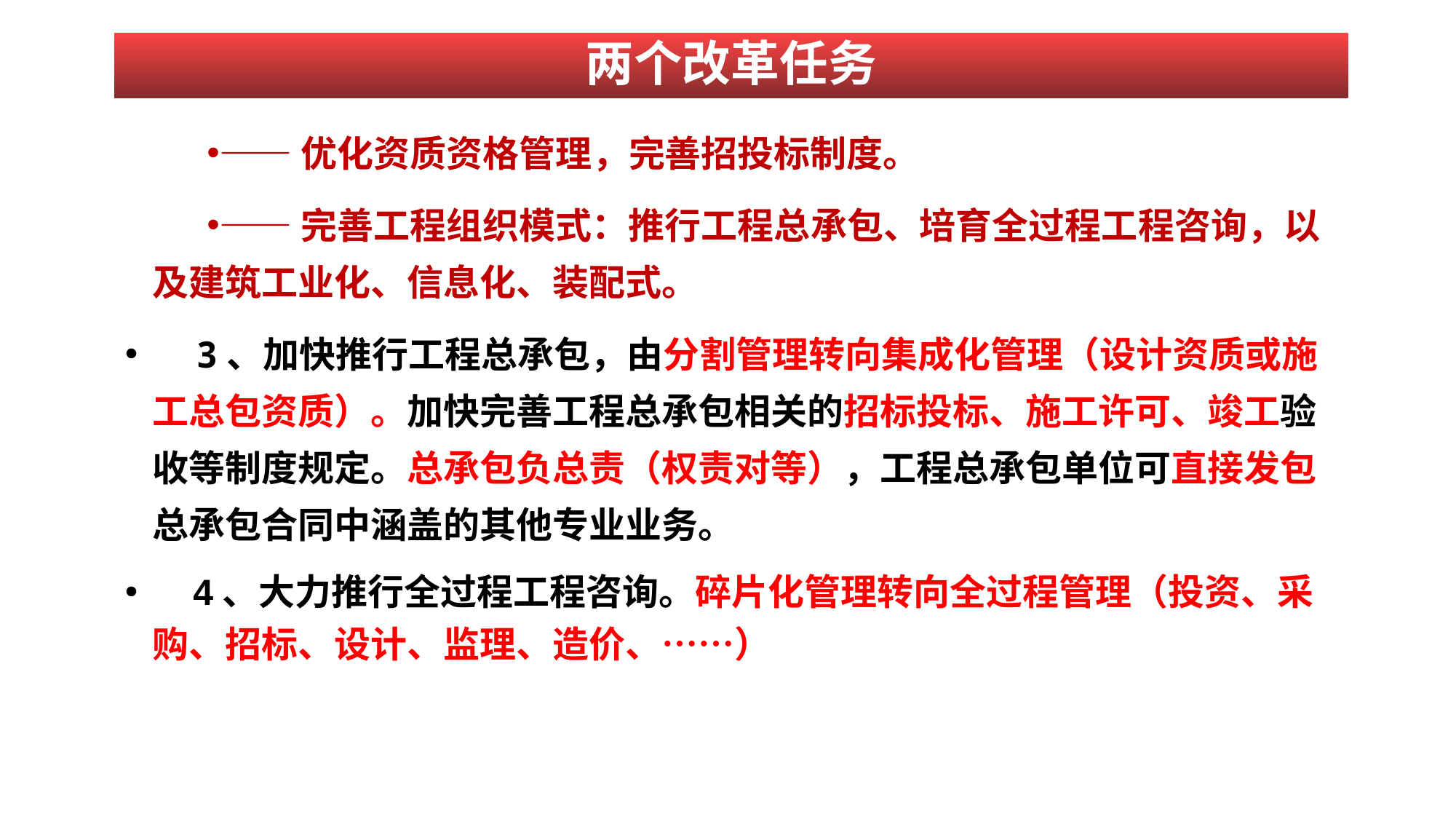

# 两个改革任务
——优化资质资格管理，完善招投标制度。
——完善工程组织模式：推行工程总承包、培育全过程工程咨询，以及建筑工业化、信息化、装配式。
  3、加快推行工程总承包，由分割管理转向集成化管理（设计资质或施工总包资质）。加快完善工程总承包相关的招标投标、施工许可、竣工验收等制度规定。总承包负总责（权责对等），工程总承包单位可直接发包总承包合同中涵盖的其他专业业务。
    4、大力推行全过程工程咨询。碎片化管理转向全过程管理（投资、采购、招标、设计、监理、造价、……）